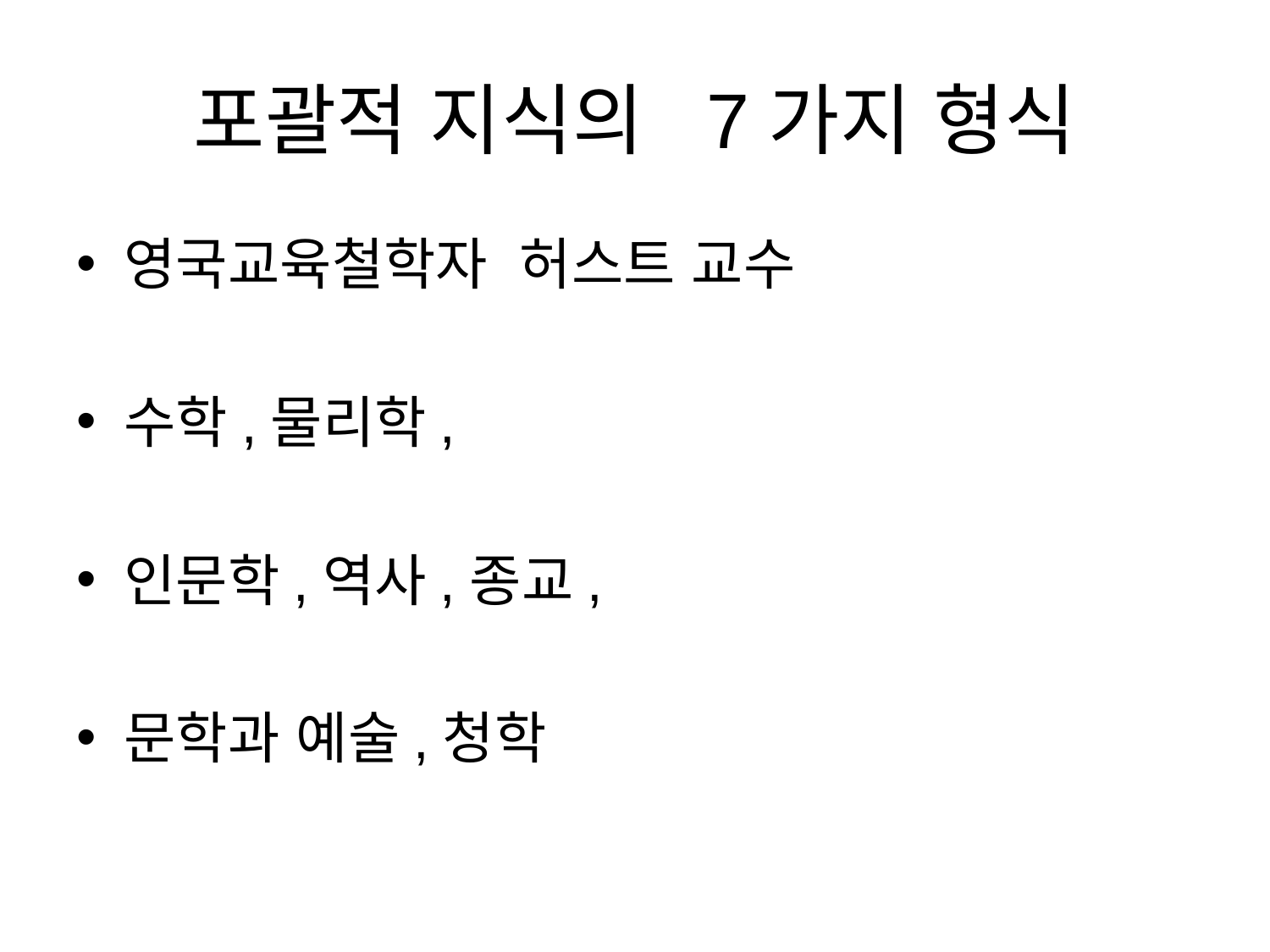

# 포괄적 지식의  7가지 형식
영국교육철학자  허스트 교수

수학,물리학,

인문학,역사,종교,

문학과 예술,청학